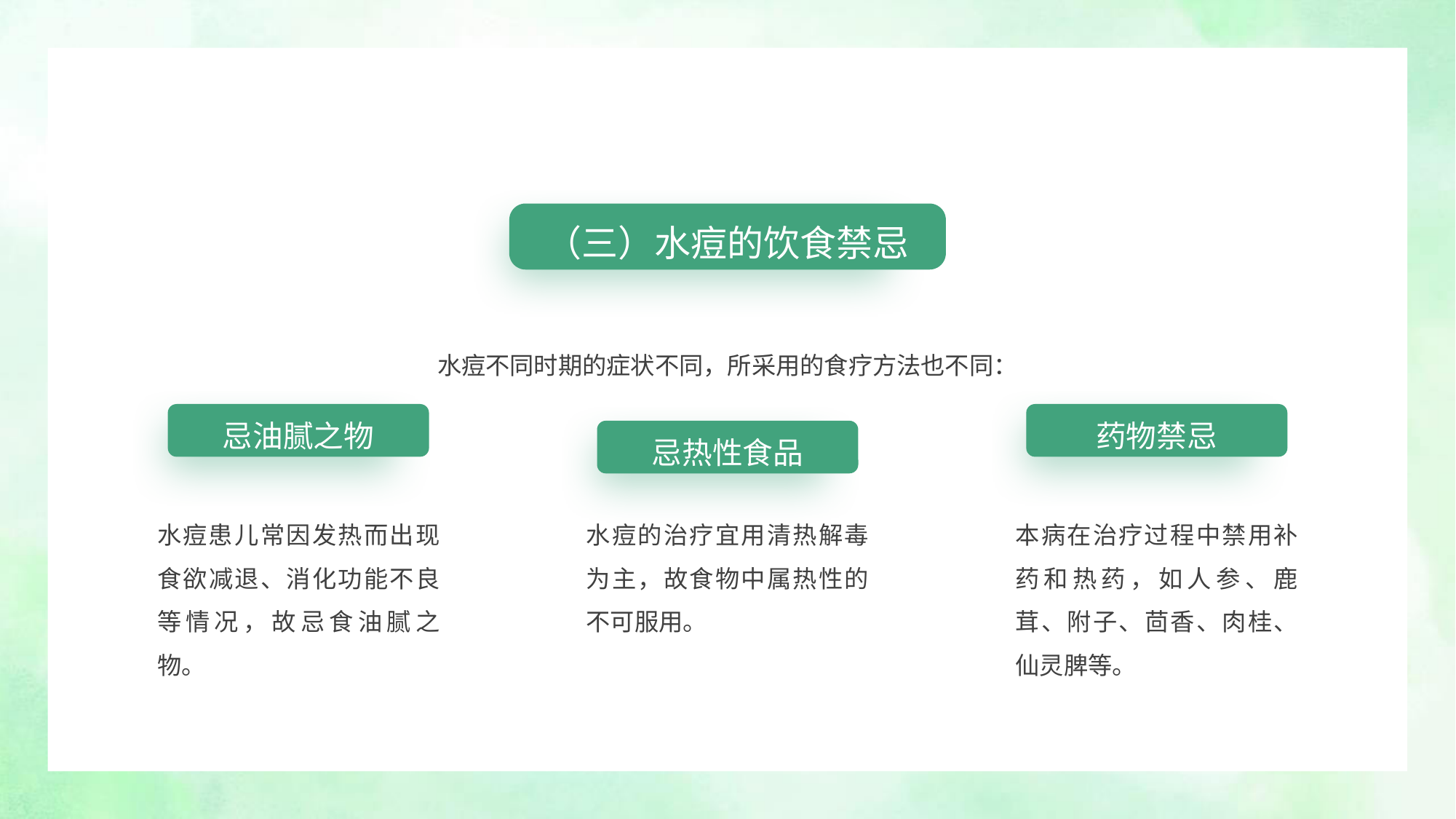

（三）水痘的饮食禁忌
水痘不同时期的症状不同，所采用的食疗方法也不同：
忌油腻之物
水痘患儿常因发热而出现食欲减退、消化功能不良等情况，故忌食油腻之物。
药物禁忌
本病在治疗过程中禁用补药和热药，如人参、鹿茸、附子、茴香、肉桂、仙灵脾等。
忌热性食品
水痘的治疗宜用清热解毒为主，故食物中属热性的不可服用。